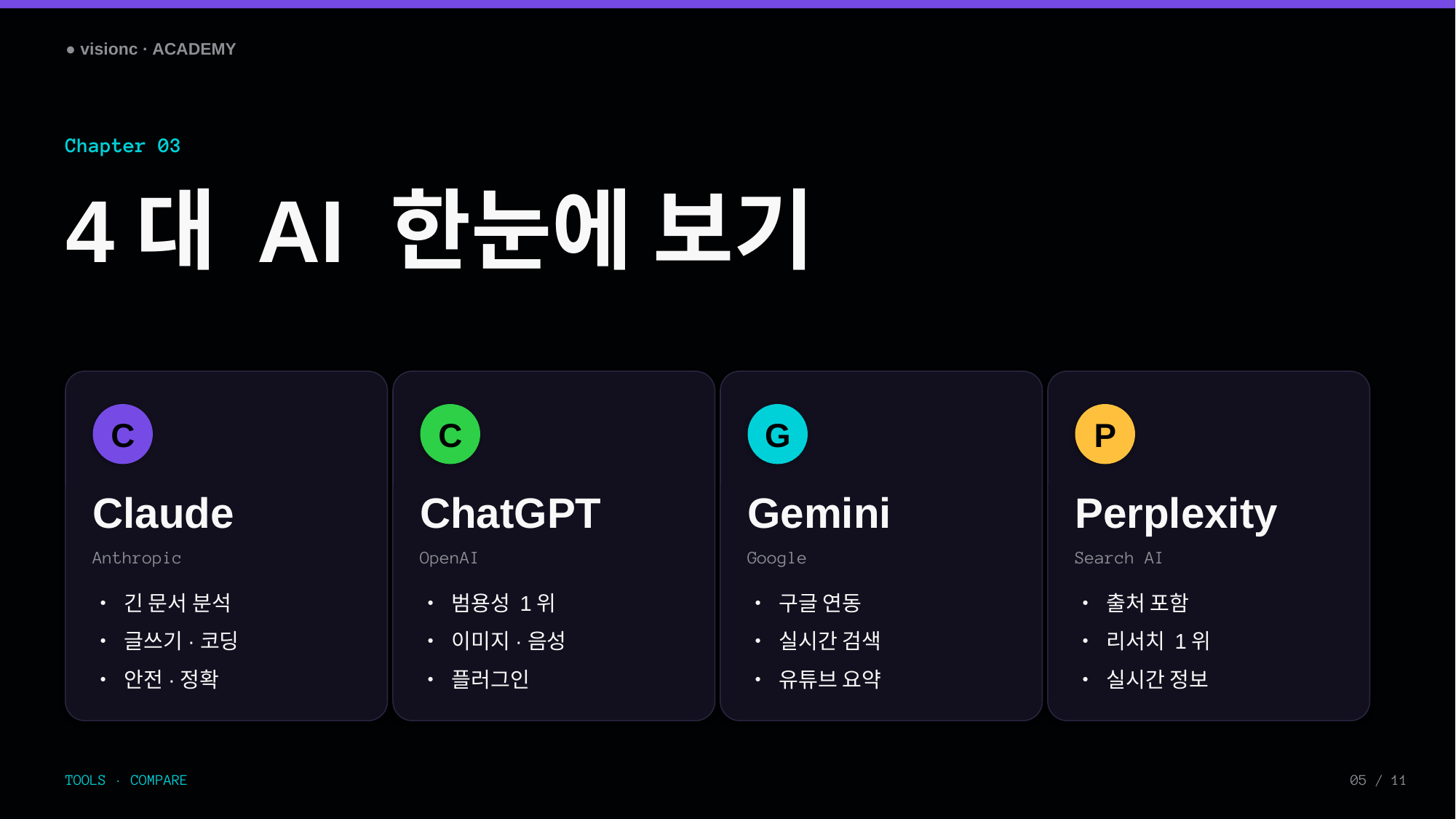

● visionc · ACADEMY
Chapter 03
4대 AI 한눈에 보기

C

C

G

P
Claude
ChatGPT
Gemini
Perplexity
Anthropic
OpenAI
Google
Search AI
• 긴 문서 분석
• 범용성 1위
• 구글 연동
• 출처 포함
• 글쓰기·코딩
• 이미지·음성
• 실시간 검색
• 리서치 1위
• 안전·정확
• 플러그인
• 유튜브 요약
• 실시간 정보
TOOLS · COMPARE
05 / 11